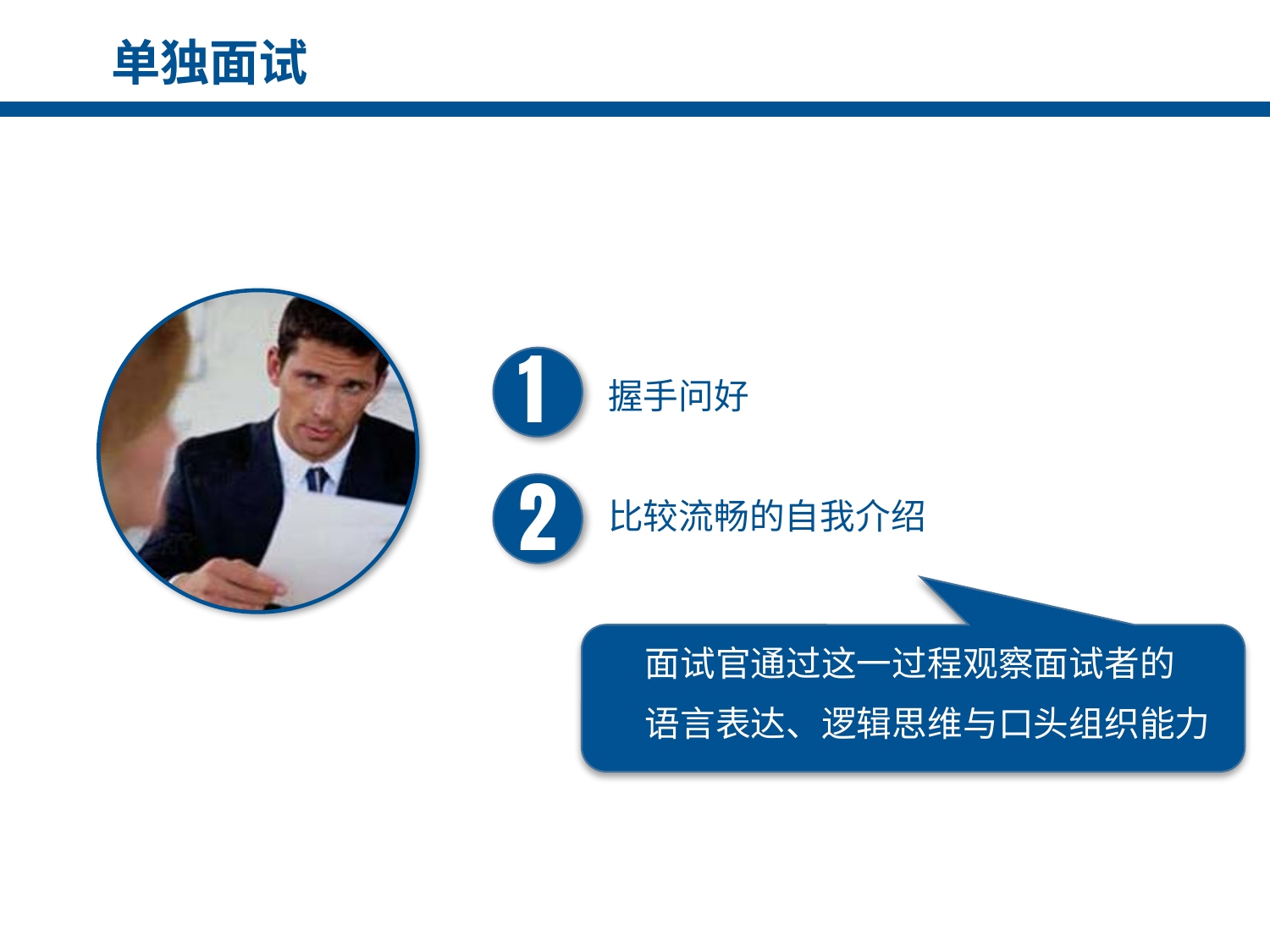

单独面试

1

握手问好

比较流畅的自我介绍

2

面试官通过这一过程观察面试者的
语言表达、逻辑思维与口头组织能力